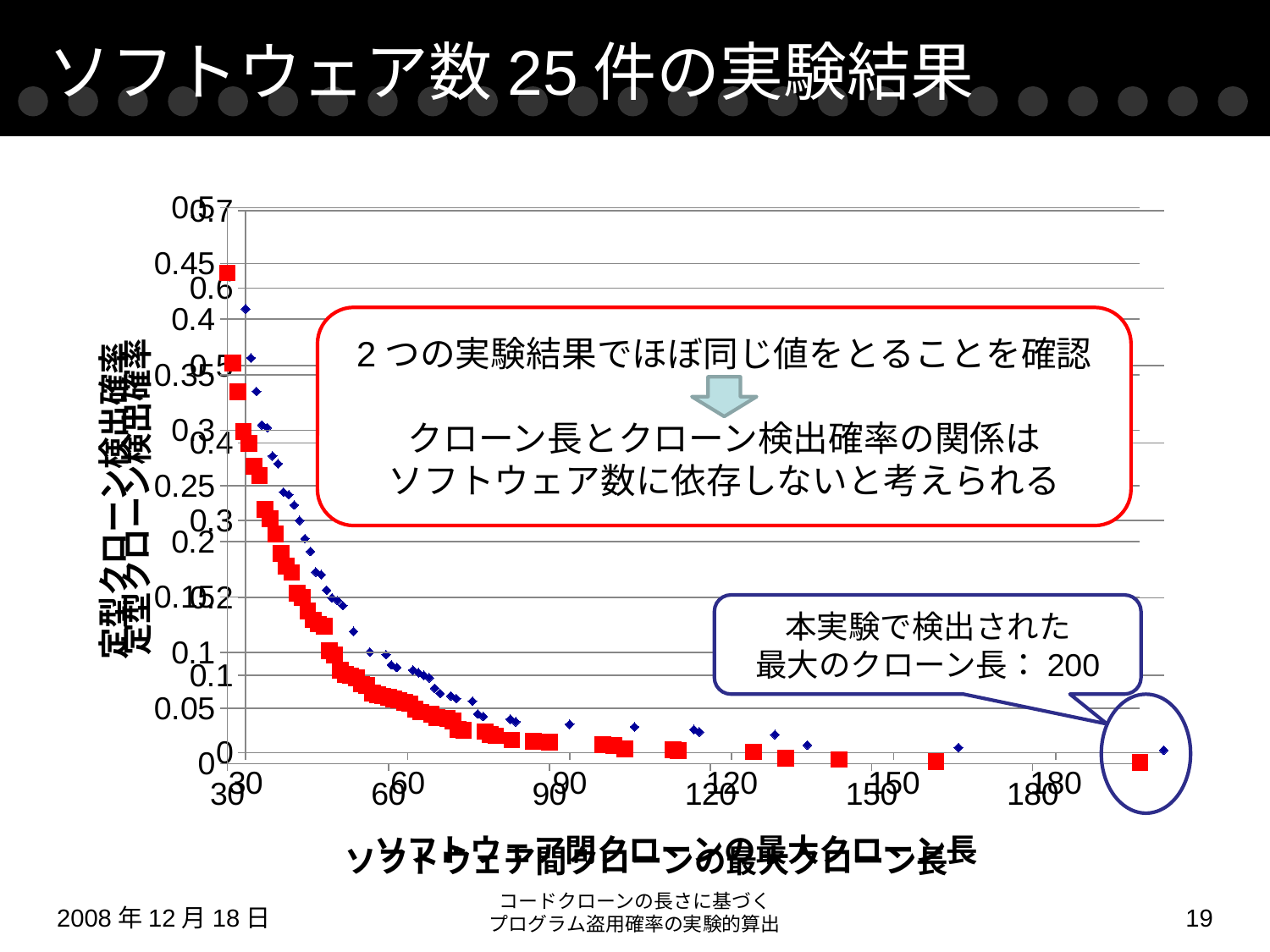

# ソフトウェア数25件の実験結果

### Chart

| Category |  | 30 31 32 33 34 35 36 37 38 39 40 41 42 43 44 45 46 47 48 49 50 51 52 53 54 55 56 57 58 59 60 61 62 63 64 65 66 68 69 71 72 73 74 78 79 80 83 87 90 100 102 104 113 114 128 134 144 162 200 |
|---|---|---|

### Chart

| Category |  |
|---|---|
2つの実験結果でほぼ同じ値をとることを確認

クローン長とクローン検出確率の関係は
ソフトウェア数に依存しないと考えられる

本実験で検出された
最大のクローン長：200

コードクローンの長さに基づく
プログラム盗用確率の実験的算出
2008年12月18日
19